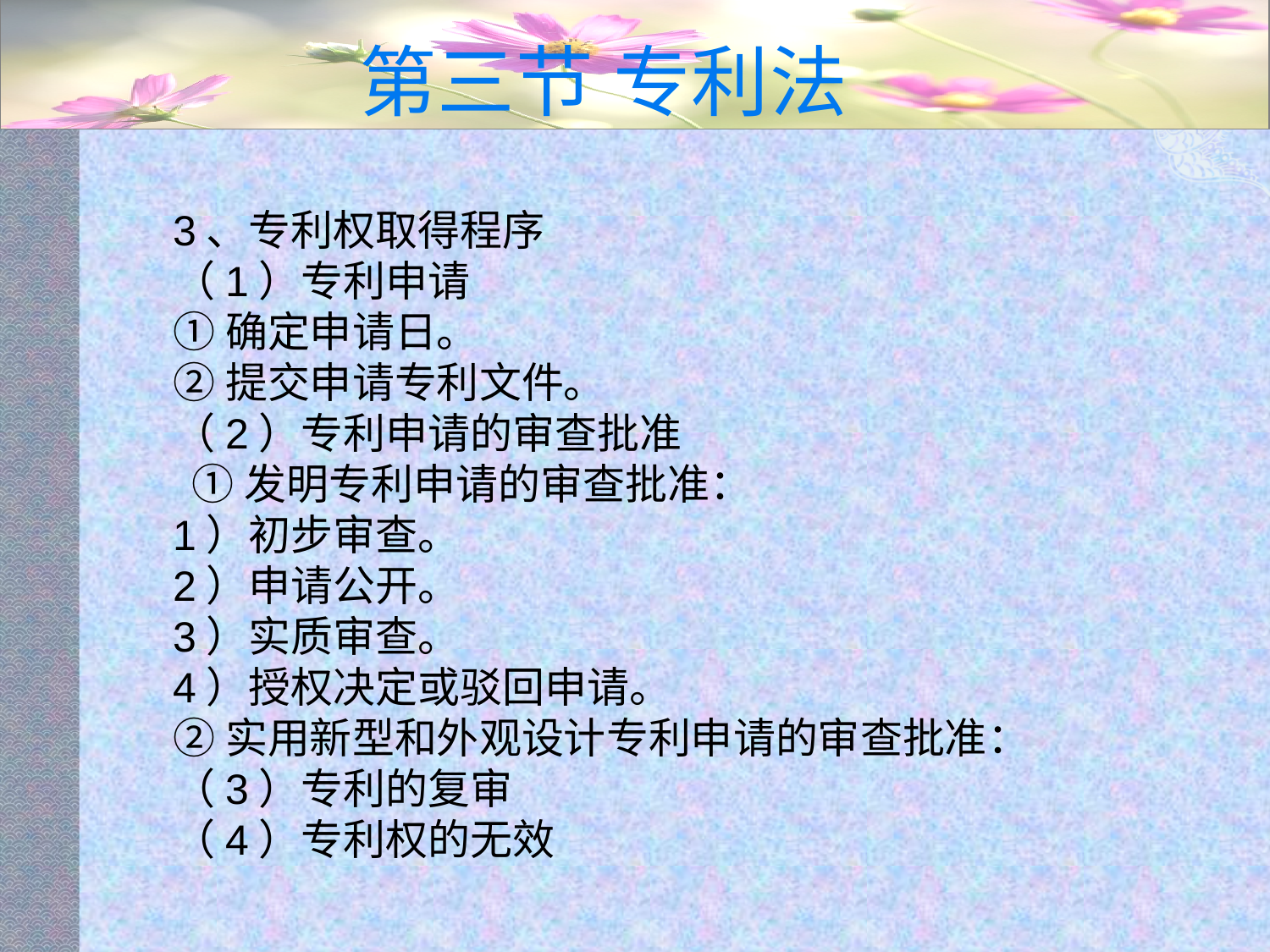

# 第三节 专利法
3、专利权取得程序
（1）专利申请
①确定申请日。
②提交申请专利文件。
（2）专利申请的审查批准
  ①发明专利申请的审查批准：
1）初步审查。
2）申请公开。
3）实质审查。
4）授权决定或驳回申请。
②实用新型和外观设计专利申请的审查批准：
（3）专利的复审
（4）专利权的无效